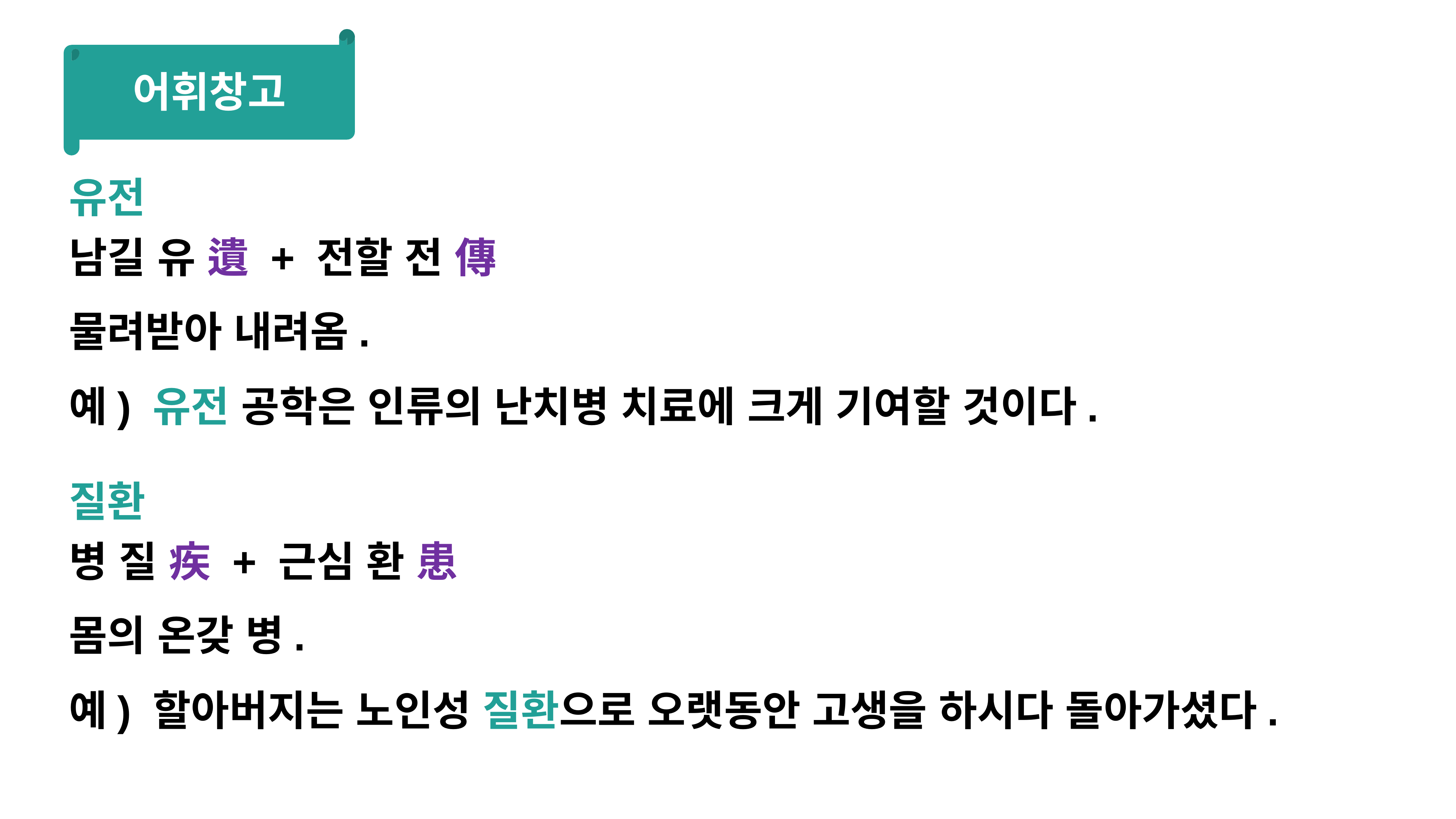

어휘창고
유전
남길 유 遺 + 전할 전 傳
물려받아 내려옴.
예) 유전 공학은 인류의 난치병 치료에 크게 기여할 것이다.
질환
병 질 疾 + 근심 환 患
몸의 온갖 병.
예) 할아버지는 노인성 질환으로 오랫동안 고생을 하시다 돌아가셨다.